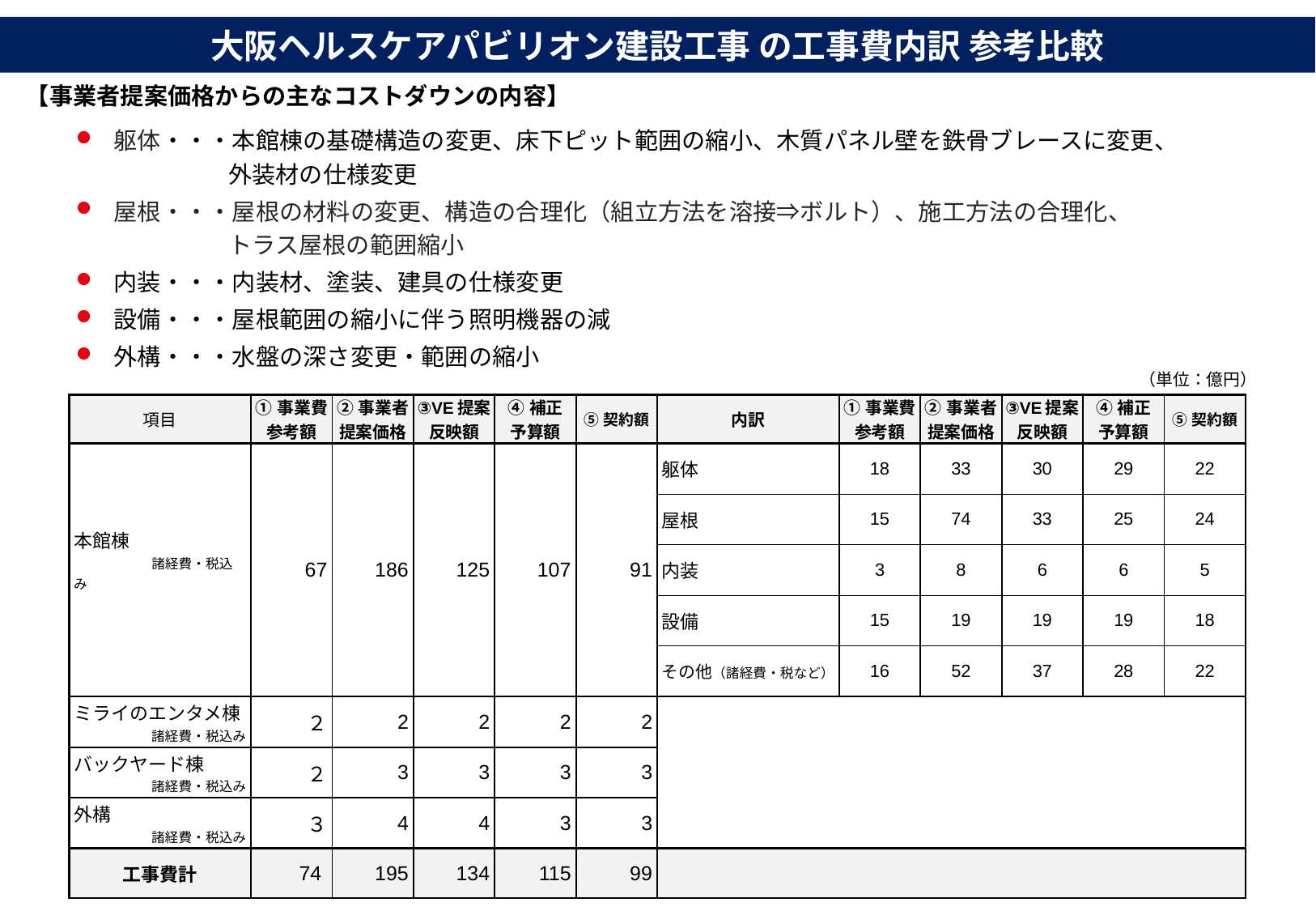

大阪ヘルスケアパビリオン建設工事 の工事費内訳 参考比較
【事業者提案価格からの主なコストダウンの内容】
躯体・・・本館棟の基礎構造の変更、床下ピット範囲の縮小、木質パネル壁を鉄骨ブレースに変更、
　　　　　　  外装材の仕様変更
屋根・・・屋根の材料の変更、構造の合理化（組立方法を溶接⇒ボルト）、施工方法の合理化、
　　　　　　  トラス屋根の範囲縮小
内装・・・内装材、塗装、建具の仕様変更
設備・・・屋根範囲の縮小に伴う照明機器の減
外構・・・水盤の深さ変更・範囲の縮小
（単位：億円）
| 項目 | ①事業費 参考額 | ②事業者提案価格 | ③VE提案反映額 | ④補正 予算額 | ⑤契約額 | 内訳 | ①事業費 参考額 | ②事業者提案価格 | ③VE提案反映額 | ④補正 予算額 | ⑤契約額 |
| --- | --- | --- | --- | --- | --- | --- | --- | --- | --- | --- | --- |
| 本館棟 　　　　　諸経費・税込み | 67 | 186 | 125 | 107 | 91 | 躯体 | 18 | 33 | 30 | 29 | 22 |
|  |  |  |  |  |  | 屋根 | 15 | 74 | 33 | 25 | 24 |
|  |  |  |  |  |  | 内装 | 3 | 8 | 6 | 6 | 5 |
|  |  |  |  |  |  | 設備 | 15 | 19 | 19 | 19 | 18 |
|  |  |  |  |  |  | その他（諸経費・税など） | 16 | 52 | 37 | 28 | 22 |
| ミライのエンタメ棟 諸経費・税込み | ２ | 2 | 2 | 2 | 2 |  |  |  |  |  |  |
| バックヤード棟 諸経費・税込み | ２ | 3 | 3 | 3 | 3 |  |  |  |  |  |  |
| 外構 諸経費・税込み | ３ | 4 | 4 | 3 | 3 |  |  |  |  |  |  |
| 工事費計 | 74 | 195 | 134 | 115 | 99 |  |  |  |  |  |  |